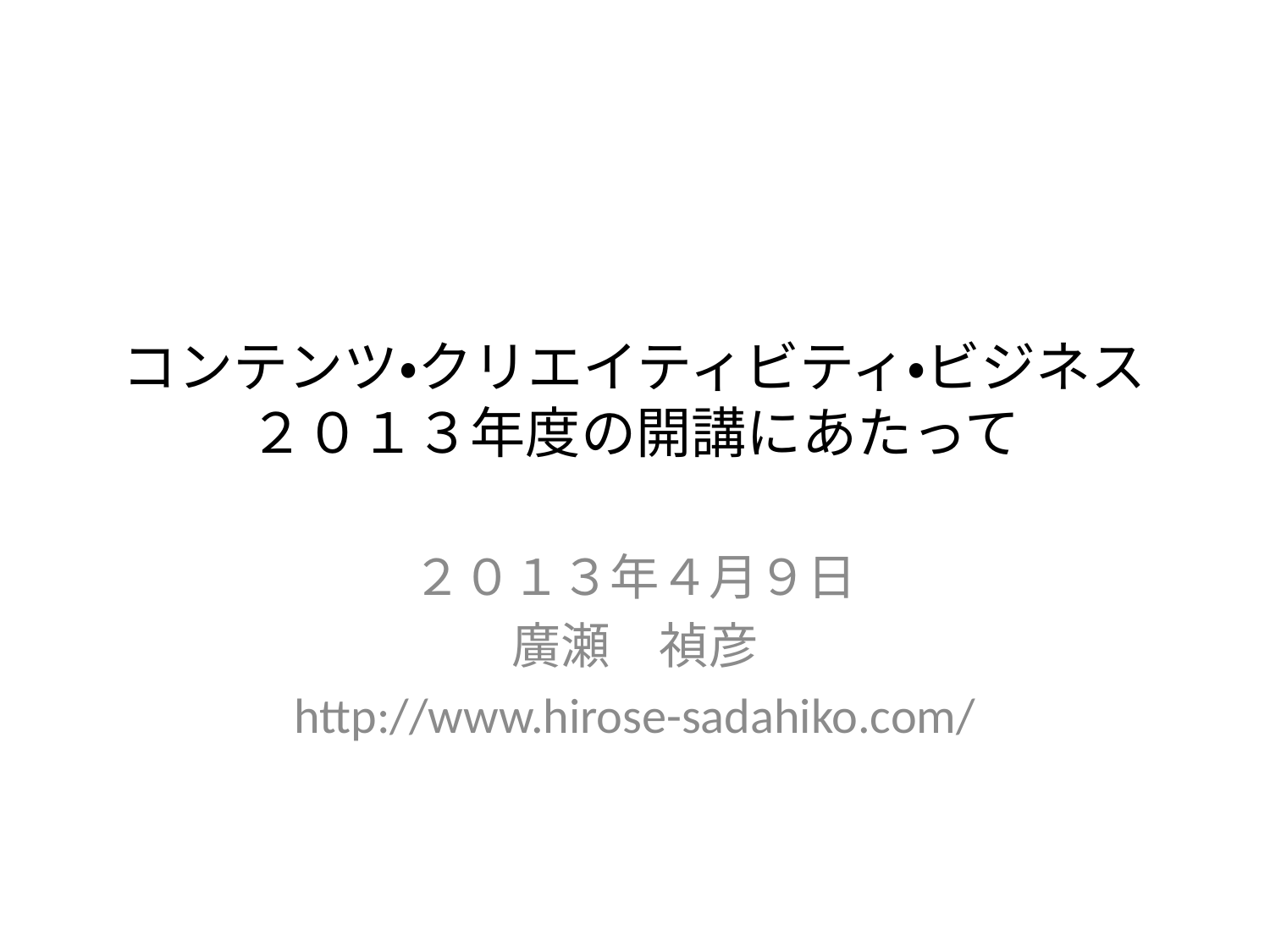

# コンテンツ・クリエイティビティ・ビジネス ２０１３年度の開講にあたって
２０１３年４月９日
廣瀬　禎彦
http://www.hirose-sadahiko.com/